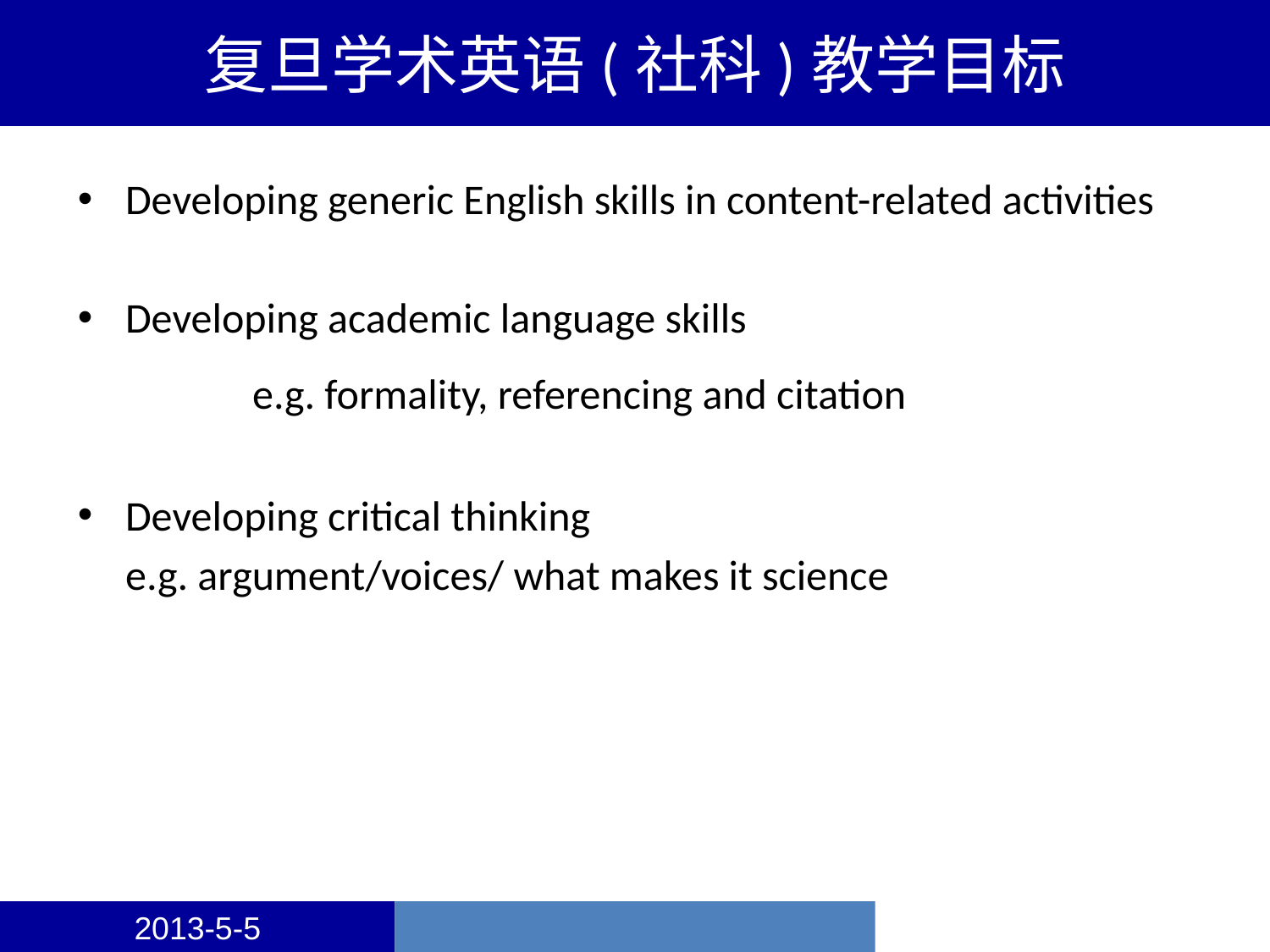

# 复旦学术英语(社科)教学目标
Developing generic English skills in content-related activities

Developing academic language skills
     	e.g. formality, referencing and citation

Developing critical thinking
    	e.g. argument/voices/ what makes it science
2013-5-5